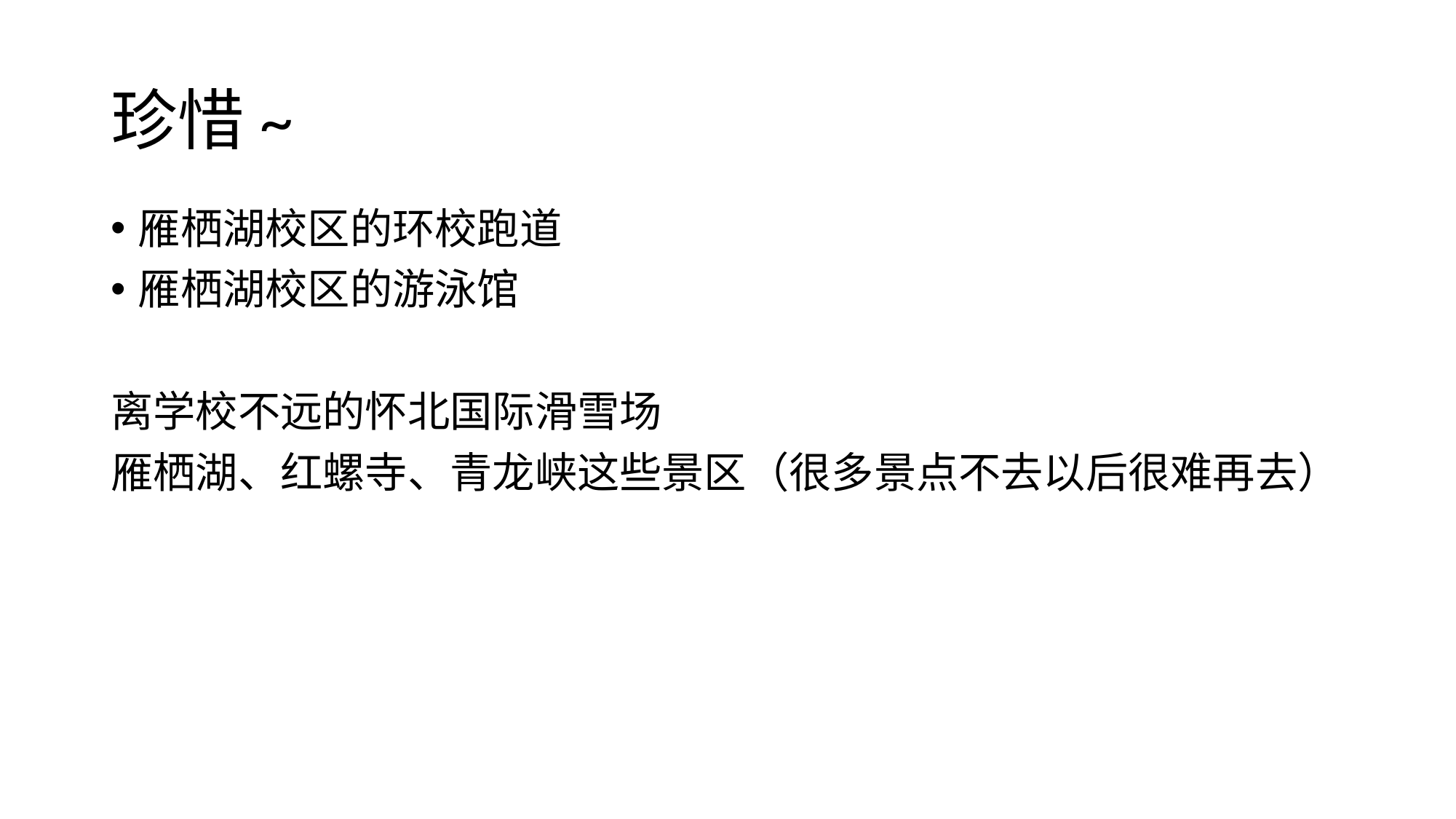

# 珍惜~
雁栖湖校区的环校跑道
雁栖湖校区的游泳馆

离学校不远的怀北国际滑雪场
雁栖湖、红螺寺、青龙峡这些景区（很多景点不去以后很难再去）